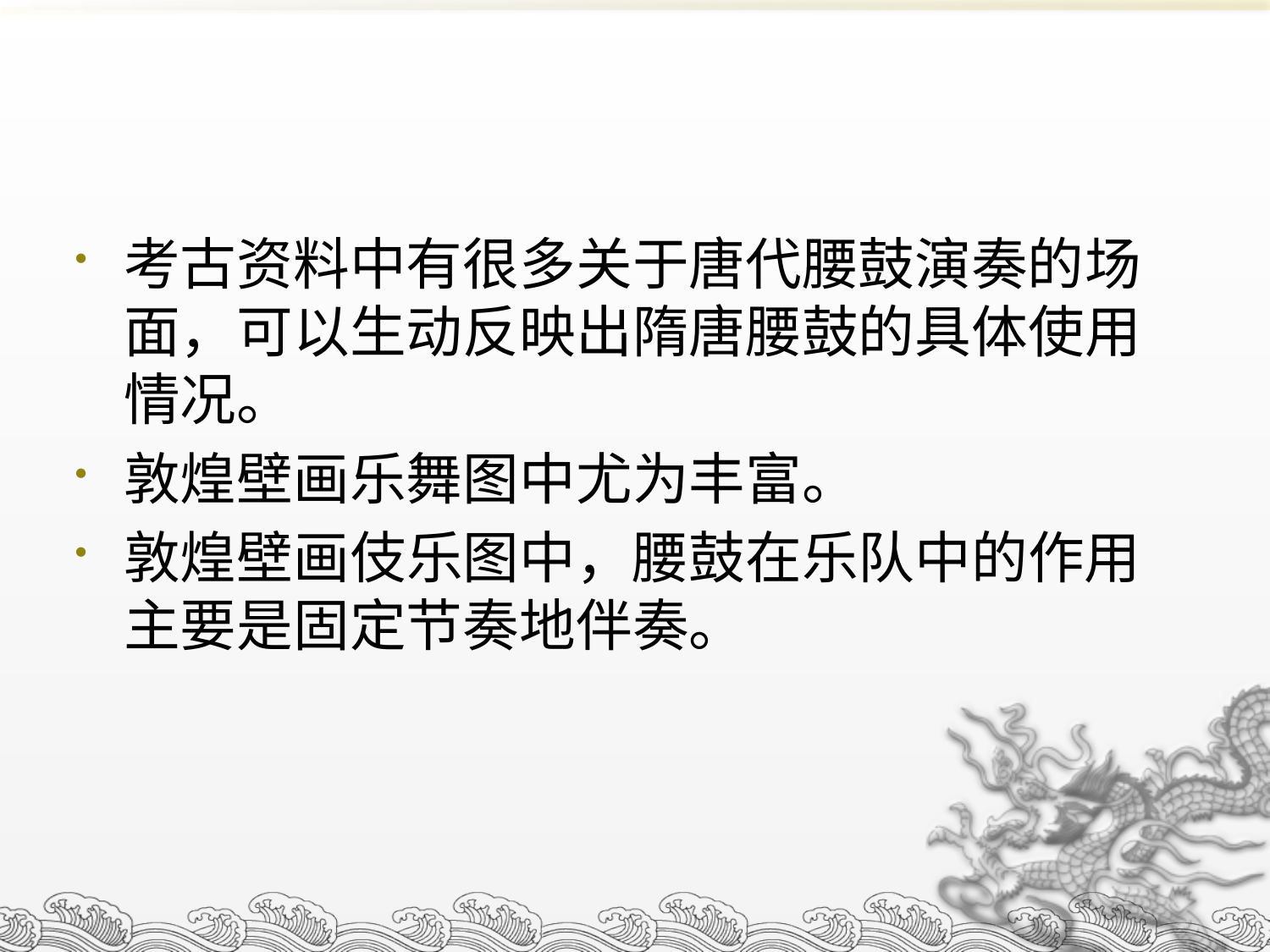

#
考古资料中有很多关于唐代腰鼓演奏的场面，可以生动反映出隋唐腰鼓的具体使用情况。
敦煌壁画乐舞图中尤为丰富。
敦煌壁画伎乐图中，腰鼓在乐队中的作用主要是固定节奏地伴奏。